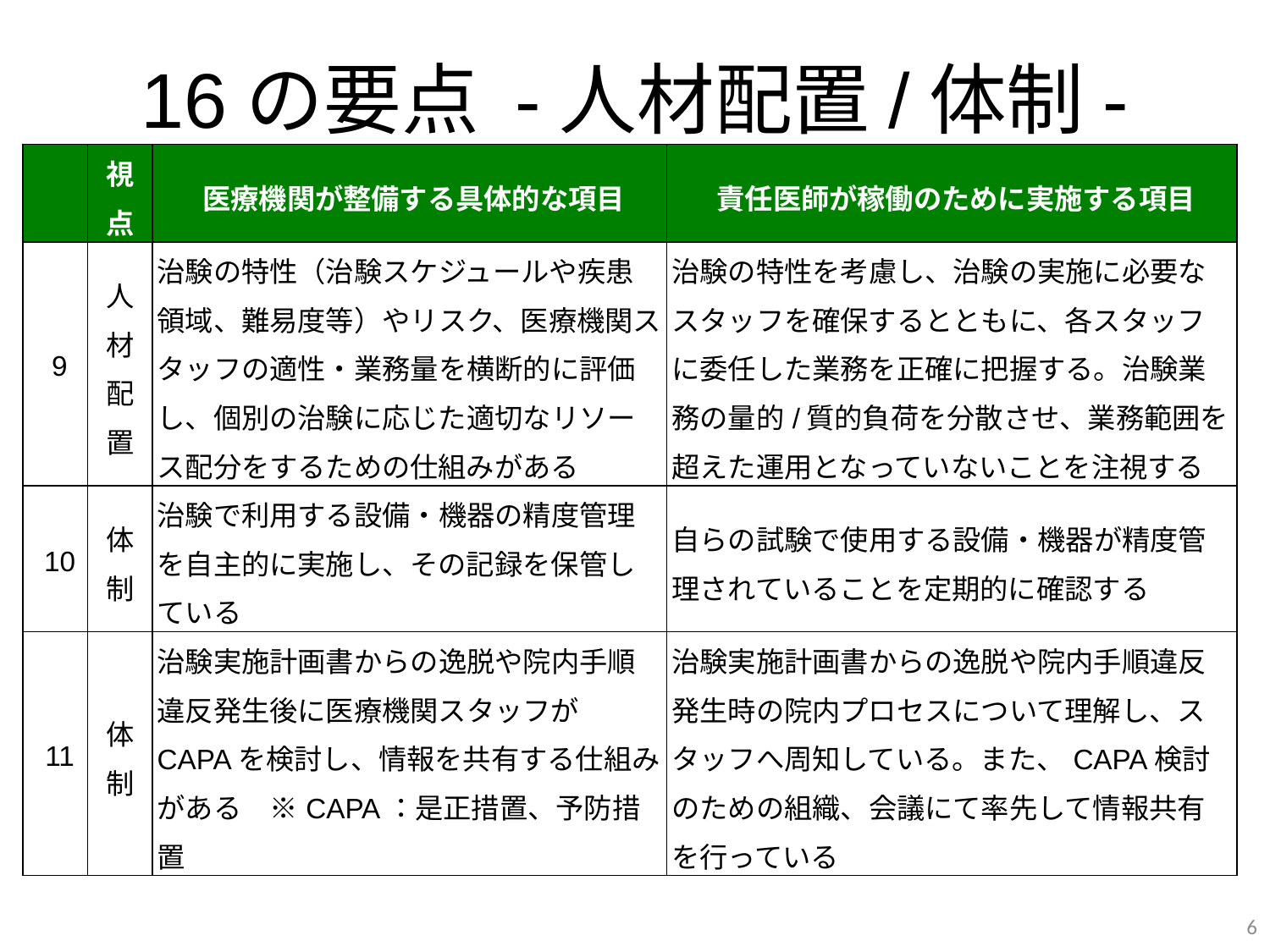

# 16の要点 -人材配置/体制-
|  | 視点 | 医療機関が整備する具体的な項目 | 責任医師が稼働のために実施する項目 |
| --- | --- | --- | --- |
| 9 | 人材配置 | 治験の特性（治験スケジュールや疾患領域、難易度等）やリスク、医療機関スタッフの適性・業務量を横断的に評価し、個別の治験に応じた適切なリソース配分をするための仕組みがある | 治験の特性を考慮し、治験の実施に必要なスタッフを確保するとともに、各スタッフに委任した業務を正確に把握する。治験業務の量的/質的負荷を分散させ、業務範囲を超えた運用となっていないことを注視する |
| 10 | 体制 | 治験で利用する設備・機器の精度管理を自主的に実施し、その記録を保管している | 自らの試験で使用する設備・機器が精度管理されていることを定期的に確認する |
| 11 | 体制 | 治験実施計画書からの逸脱や院内手順違反発生後に医療機関スタッフがCAPAを検討し、情報を共有する仕組みがある　※CAPA：是正措置、予防措置 | 治験実施計画書からの逸脱や院内手順違反発生時の院内プロセスについて理解し、スタッフへ周知している。また、CAPA検討のための組織、会議にて率先して情報共有を行っている |
6